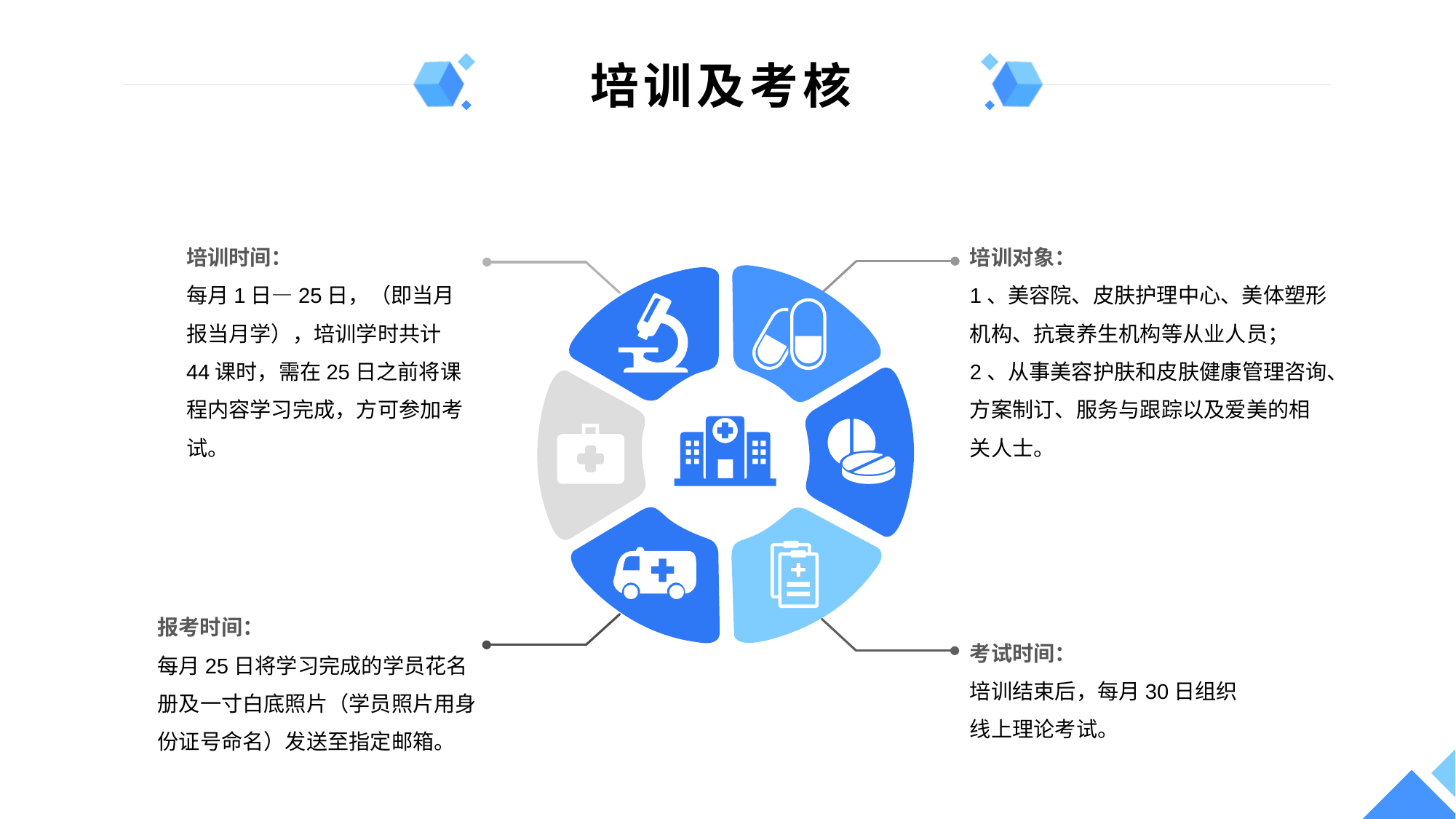

培训及考核
培训时间：
每月1日—25日，（即当月报当月学），培训学时共计44课时，需在25日之前将课程内容学习完成，方可参加考试。
培训对象：
1、美容院、皮肤护理中心、美体塑形机构、抗衰养生机构等从业人员；
2、从事美容护肤和皮肤健康管理咨询、方案制订、服务与跟踪以及爱美的相关人士。

报考时间：
每月25日将学习完成的学员花名册及一寸白底照片（学员照片用身份证号命名）发送至指定邮箱。
考试时间：
培训结束后，每月30日组织线上理论考试。